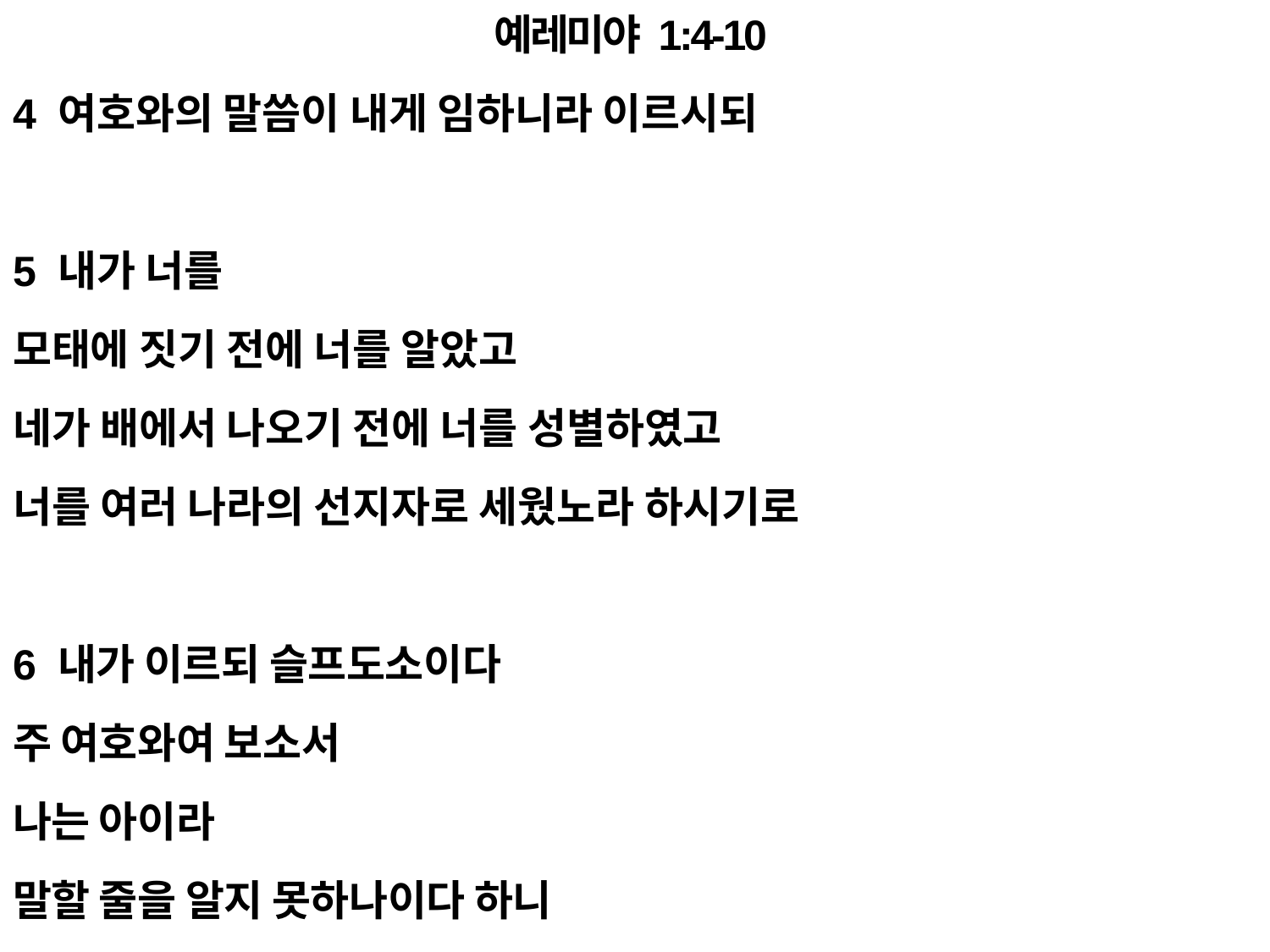

예레미야 1:4-10
4 여호와의 말씀이 내게 임하니라 이르시되

5 내가 너를
모태에 짓기 전에 너를 알았고
네가 배에서 나오기 전에 너를 성별하였고
너를 여러 나라의 선지자로 세웠노라 하시기로

6 내가 이르되 슬프도소이다
주 여호와여 보소서
나는 아이라
말할 줄을 알지 못하나이다 하니

#